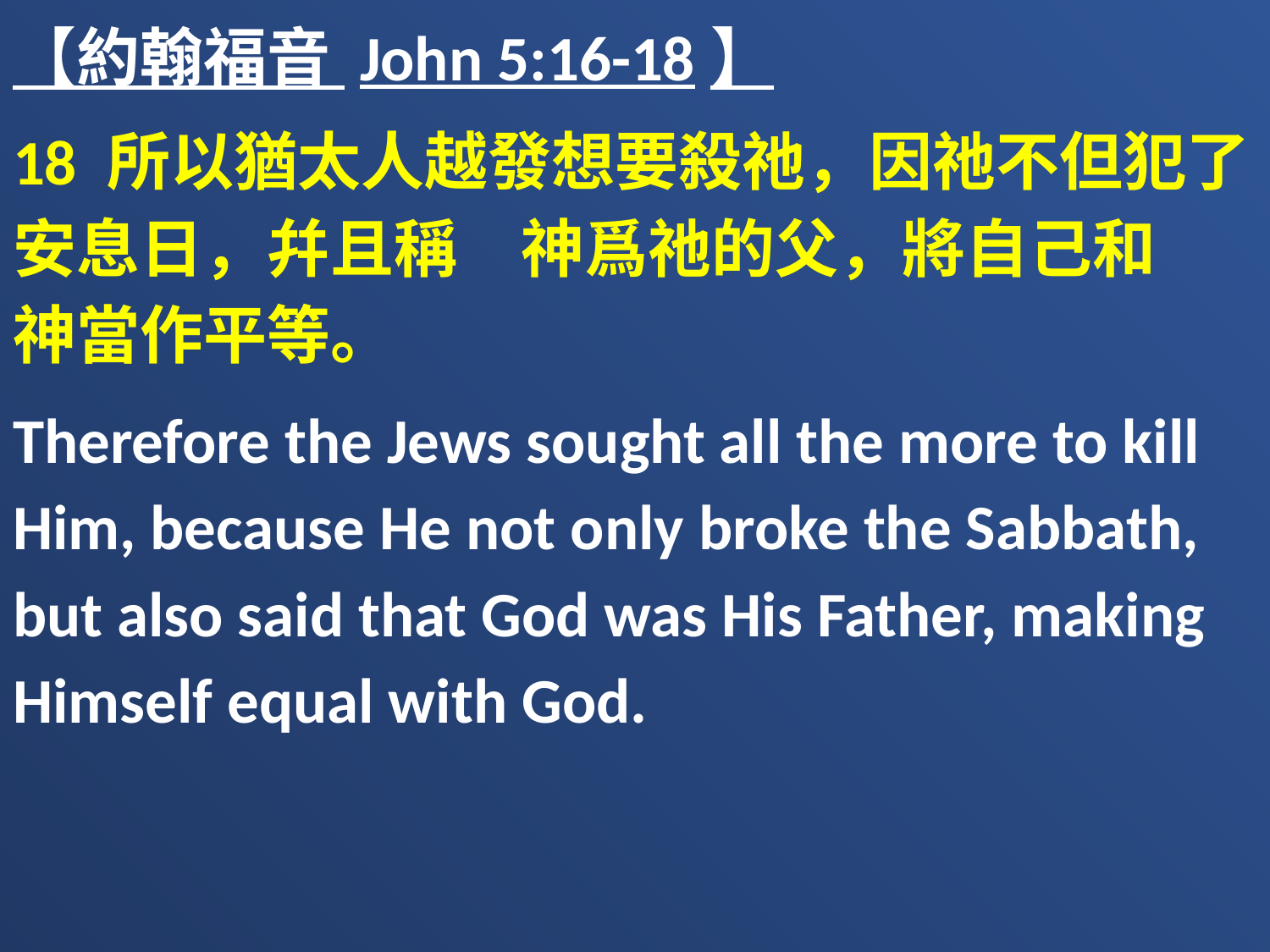

【約翰福音 John 5:16-18】
18 所以猶太人越發想要殺祂，因祂不但犯了安息日，幷且稱　神爲祂的父，將自己和　神當作平等。
Therefore the Jews sought all the more to kill Him, because He not only broke the Sabbath, but also said that God was His Father, making Himself equal with God.